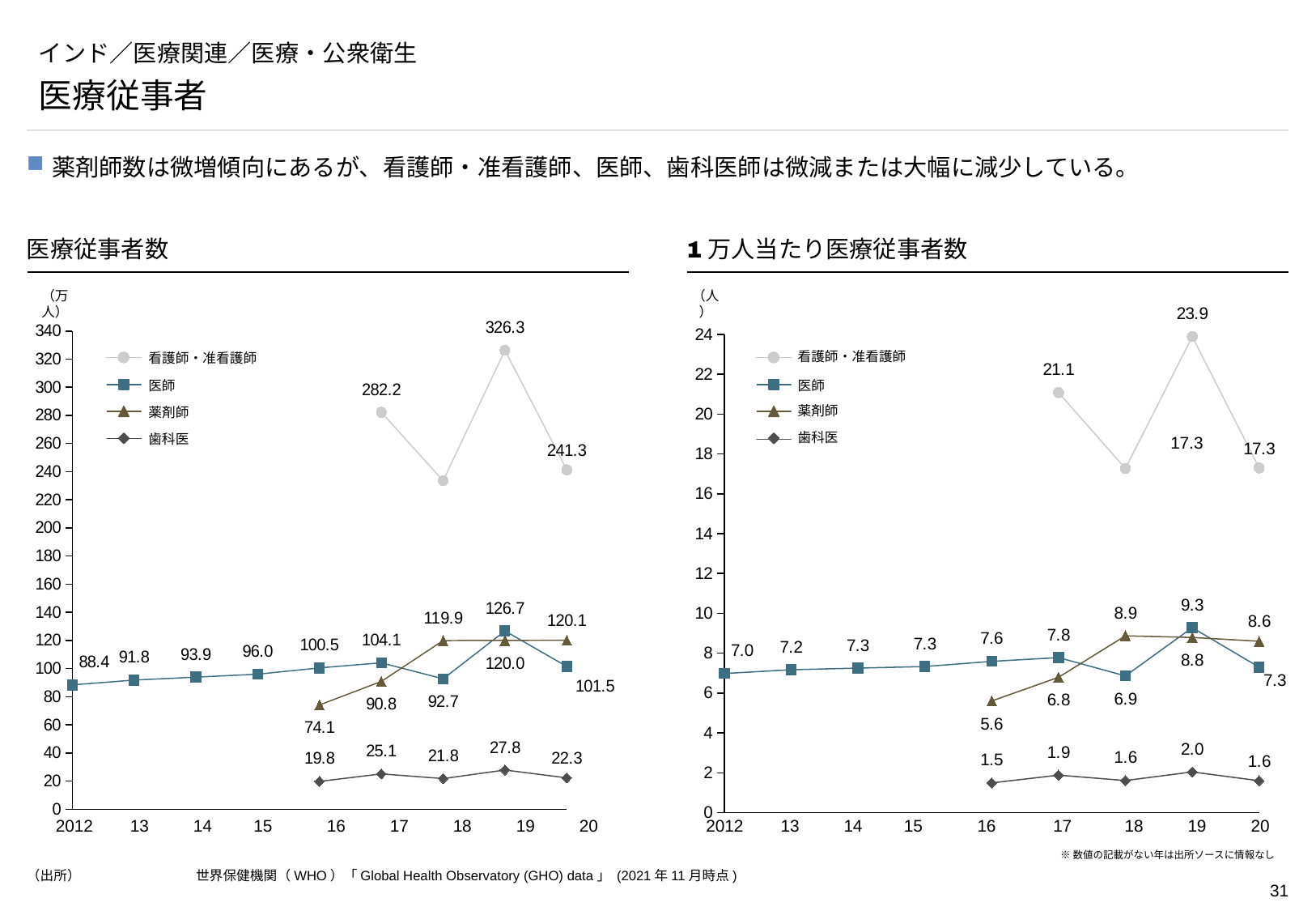

# インド／医療関連／医療・公衆衛生
医療従事者
薬剤師数は微増傾向にあるが、看護師・准看護師、医師、歯科医師は微減または大幅に減少している。
医療従事者数
1万人当たり医療従事者数
（万人）
（人）

### Chart

| Category |  |  |  |  |
|---|---|---|---|---|

### Chart

| Category |  |  |  |  |
|---|---|---|---|---|
看護師・准看護師

看護師・准看護師

医師
医師

薬剤師

薬剤師

歯科医
歯科医
17.3

2012
13
14
15
16
17
18
19
20
2012
13
14
15
16
17
18
19
20
※数値の記載がない年は出所ソースに情報なし
（出所） 	世界保健機関（WHO）「Global Health Observatory (GHO) data」 (2021年11月時点)